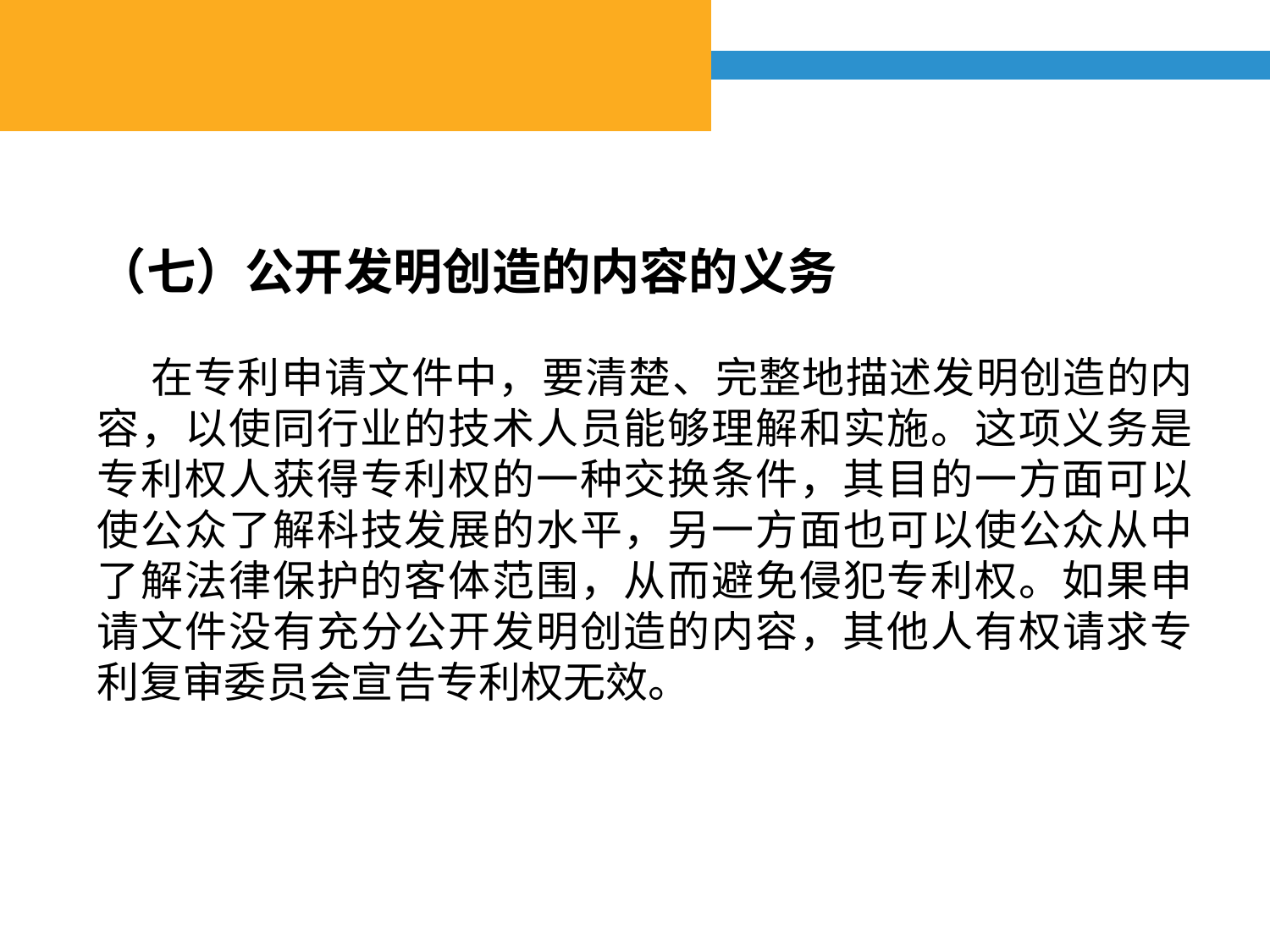

（七）公开发明创造的内容的义务

    在专利申请文件中，要清楚、完整地描述发明创造的内容，以使同行业的技术人员能够理解和实施。这项义务是专利权人获得专利权的一种交换条件，其目的一方面可以使公众了解科技发展的水平，另一方面也可以使公众从中了解法律保护的客体范围，从而避免侵犯专利权。如果申请文件没有充分公开发明创造的内容，其他人有权请求专利复审委员会宣告专利权无效。